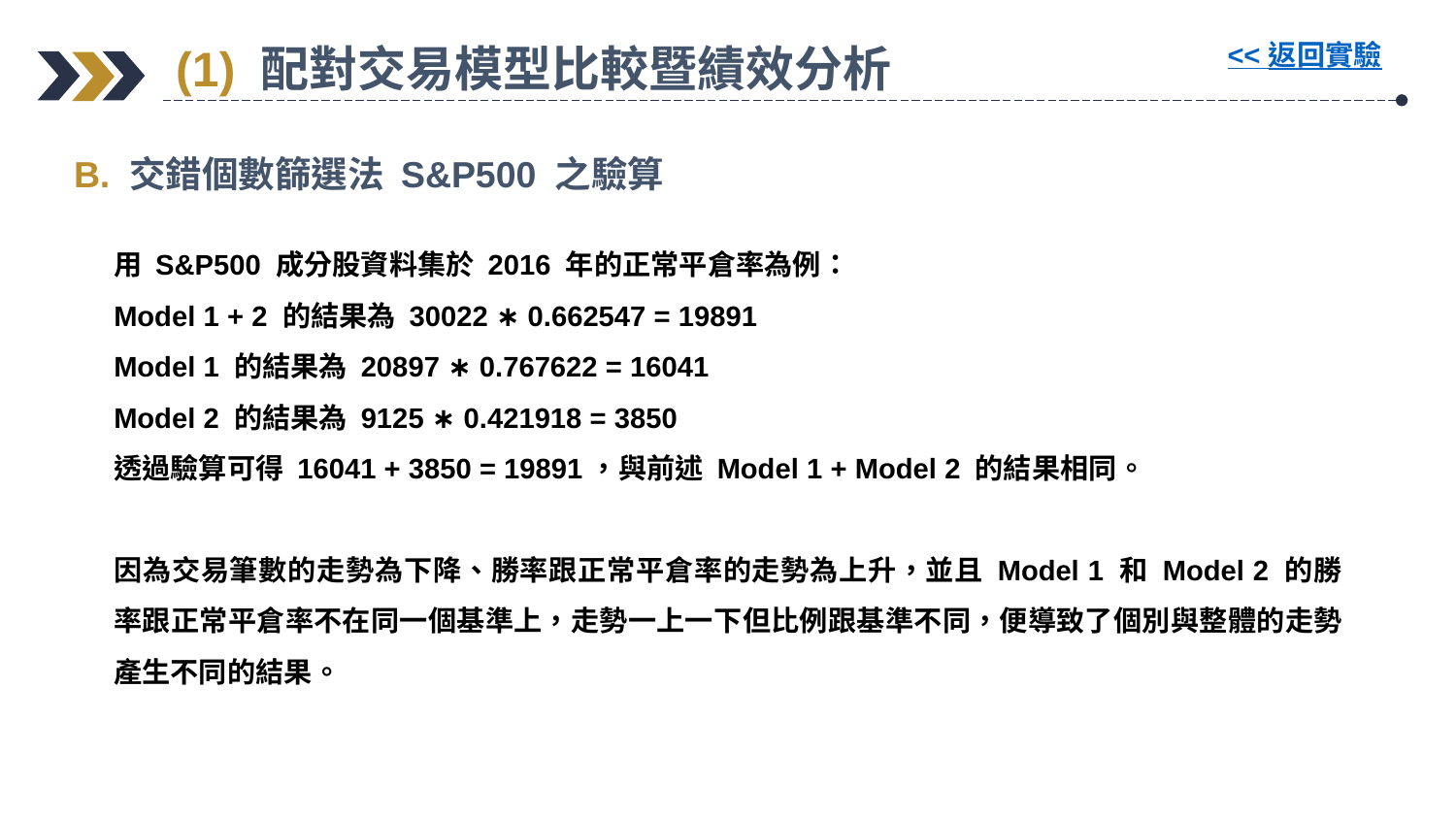

(1) 配對交易模型比較暨績效分析

<< 返回實驗
B. 交錯個數篩選法 S&P500 之驗算
用 S&P500 成分股資料集於 2016 年的正常平倉率為例：
Model 1 + 2 的結果為 30022 ∗ 0.662547 = 19891
Model 1 的結果為 20897 ∗ 0.767622 = 16041
Model 2 的結果為 9125 ∗ 0.421918 = 3850
透過驗算可得 16041 + 3850 = 19891，與前述 Model 1 + Model 2 的結果相同。

因為交易筆數的走勢為下降、勝率跟正常平倉率的走勢為上升，並且 Model 1 和 Model 2 的勝率跟正常平倉率不在同一個基準上，走勢一上一下但比例跟基準不同，便導致了個別與整體的走勢產生不同的結果。